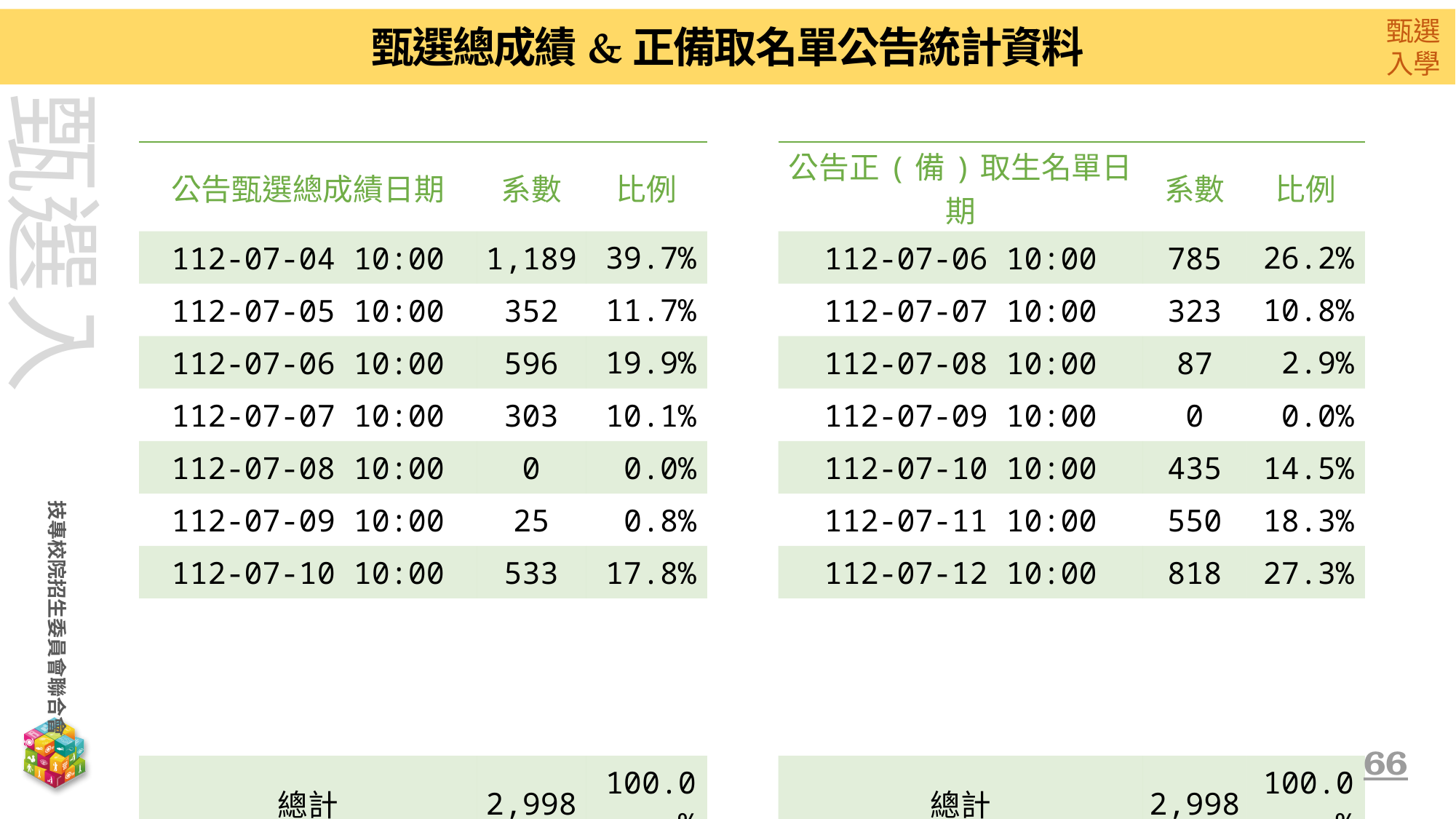

# 甄選總成績&正備取名單公告統計資料
| 公告甄選總成績日期 | 系數 | 比例 |  | 公告正(備)取生名單日期 | 系數 | 比例 |
| --- | --- | --- | --- | --- | --- | --- |
| 112-07-04 10:00 | 1,189 | 39.7% |  | 112-07-06 10:00 | 785 | 26.2% |
| 112-07-05 10:00 | 352 | 11.7% |  | 112-07-07 10:00 | 323 | 10.8% |
| 112-07-06 10:00 | 596 | 19.9% |  | 112-07-08 10:00 | 87 | 2.9% |
| 112-07-07 10:00 | 303 | 10.1% |  | 112-07-09 10:00 | 0 | 0.0% |
| 112-07-08 10:00 | 0 | 0.0% |  | 112-07-10 10:00 | 435 | 14.5% |
| 112-07-09 10:00 | 25 | 0.8% |  | 112-07-11 10:00 | 550 | 18.3% |
| 112-07-10 10:00 | 533 | 17.8% |  | 112-07-12 10:00 | 818 | 27.3% |
|  |  |  |  |  |  |  |
|  |  |  |  |  |  |  |
|  |  |  |  |  |  |  |
| 總計 | 2,998 | 100.0% |  | 總計 | 2,998 | 100.0% |
66